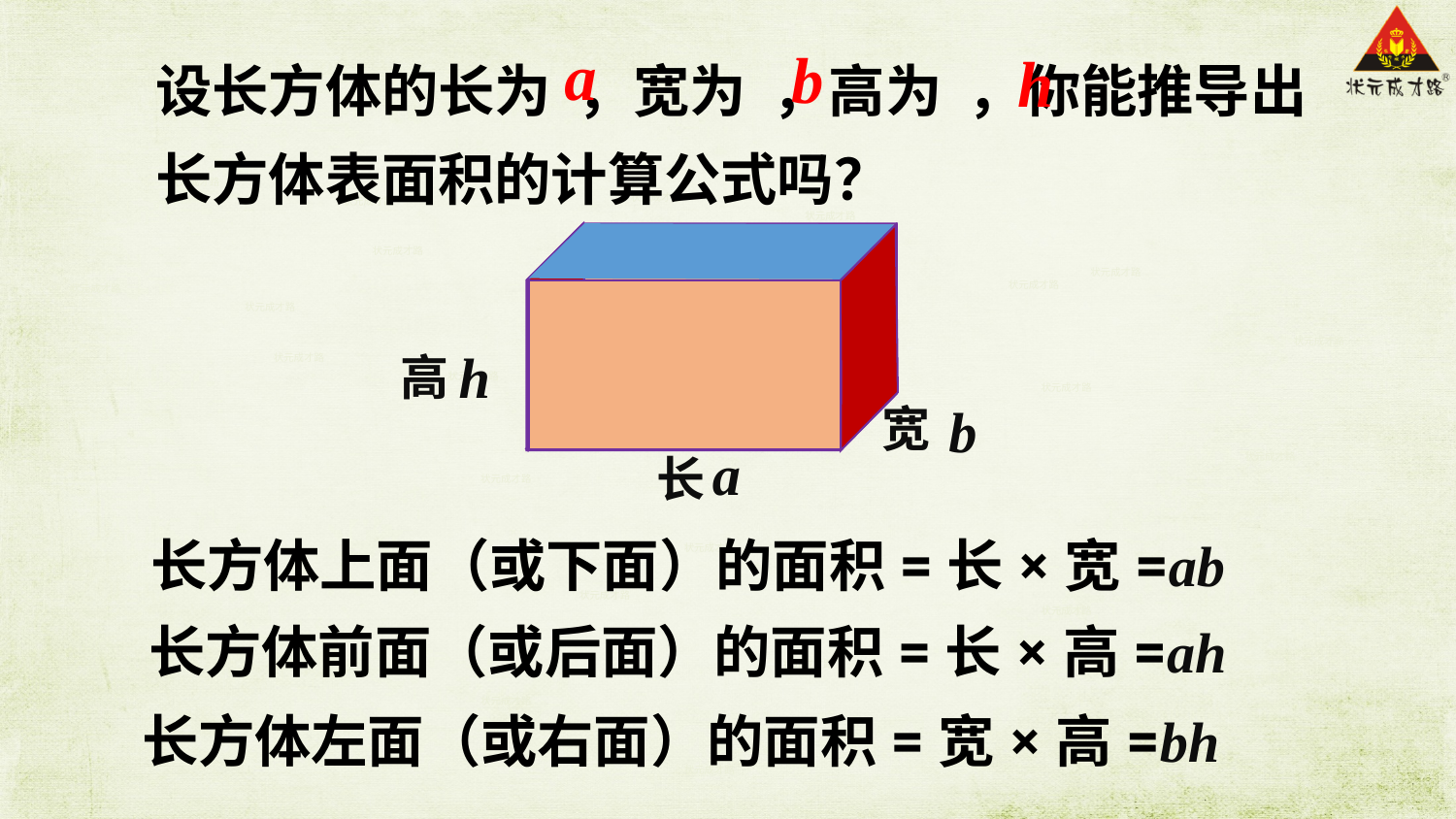

设长方体的长为  ，宽为  ，高为  ，你能推导出长方体表面积的计算公式吗？
a
b
h

h
高
b
宽
a
长
长方体上面（或下面）的面积=长×宽=ab
长方体前面（或后面）的面积=长×高=ah
长方体左面（或右面）的面积=宽×高=bh